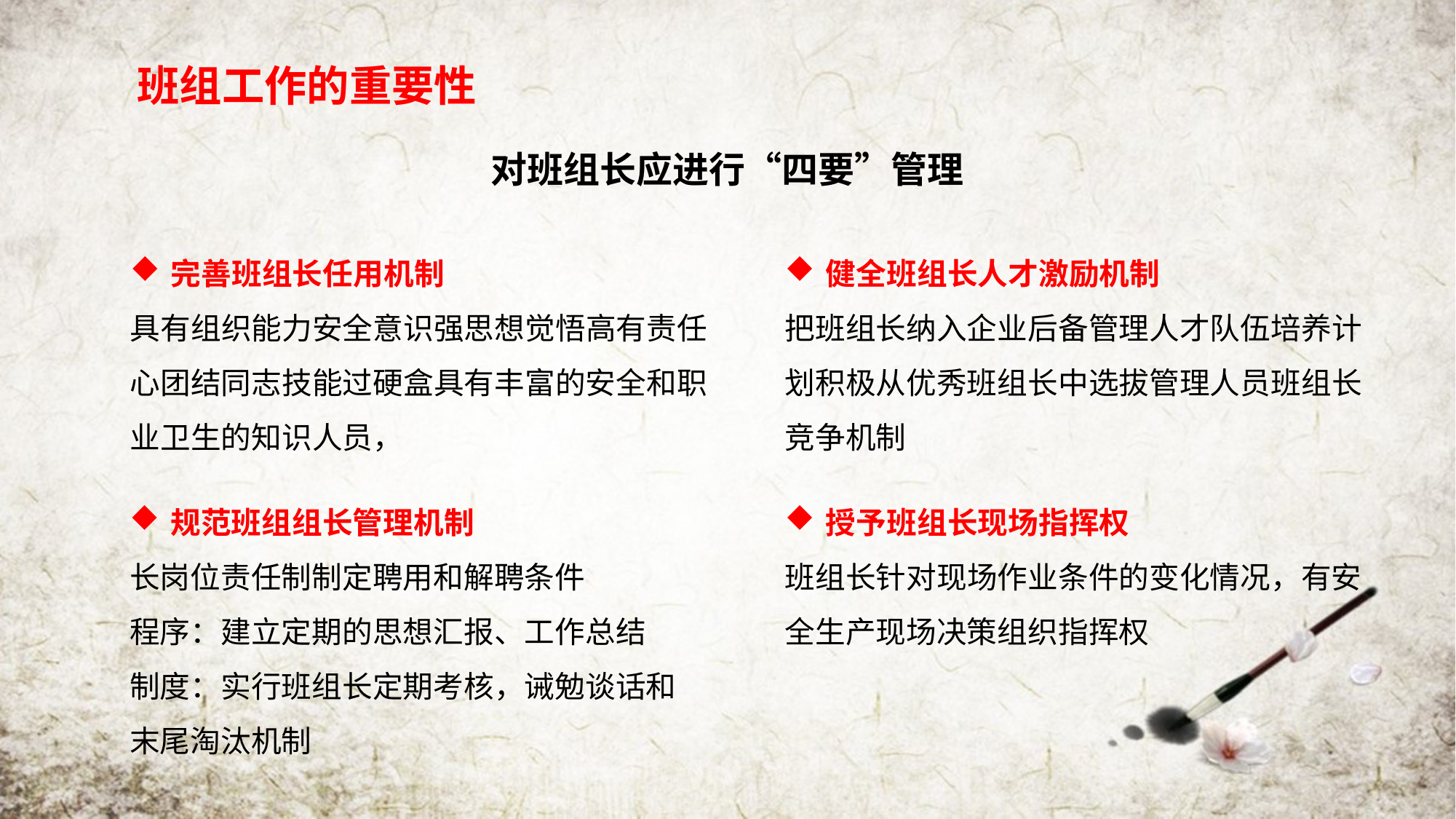

班组工作的重要性
对班组长应进行“四要”管理
完善班组长任用机制
具有组织能力安全意识强思想觉悟高有责任心团结同志技能过硬盒具有丰富的安全和职业卫生的知识人员，
健全班组长人才激励机制
把班组长纳入企业后备管理人才队伍培养计划积极从优秀班组长中选拔管理人员班组长竞争机制
规范班组组长管理机制
长岗位责任制制定聘用和解聘条件
程序：建立定期的思想汇报、工作总结
制度：实行班组长定期考核，诫勉谈话和末尾淘汰机制
授予班组长现场指挥权
班组长针对现场作业条件的变化情况，有安全生产现场决策组织指挥权